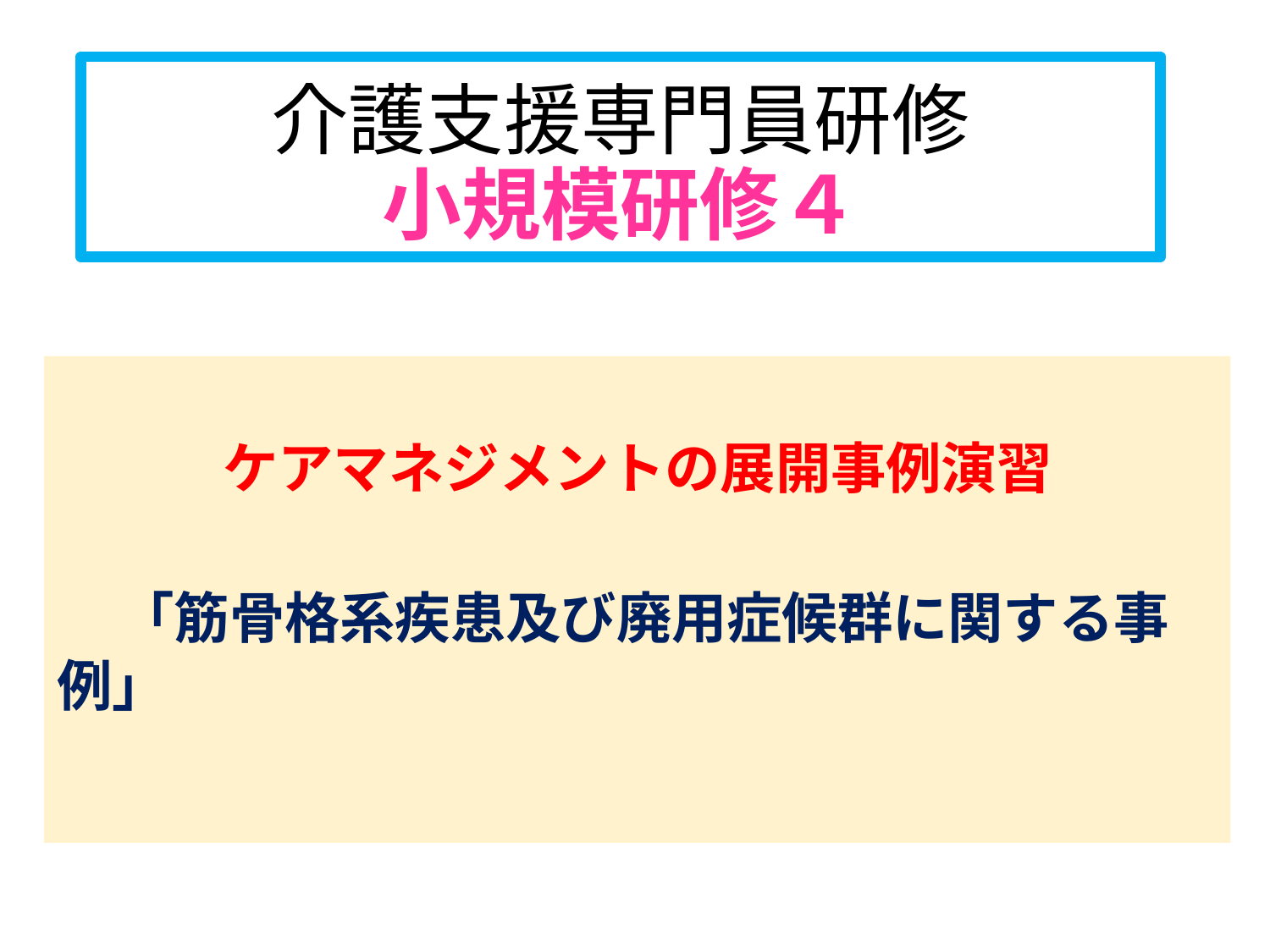

# 介護支援専門員研修 小規模研修４

ケアマネジメントの展開事例演習

　「筋骨格系疾患及び廃用症候群に関する事例」